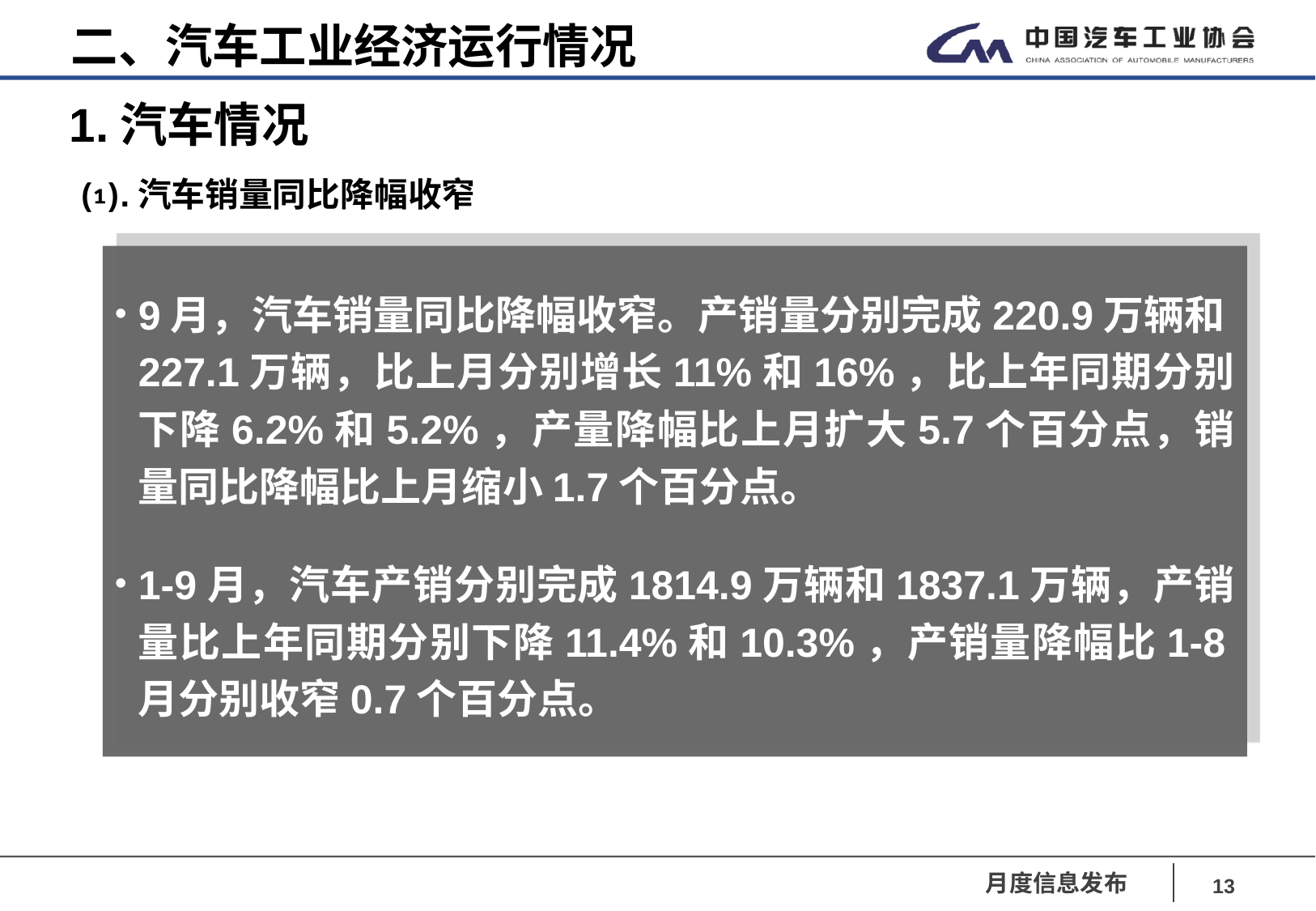

二、汽车工业经济运行情况
1.汽车情况
⑴.汽车销量同比降幅收窄
9月，汽车销量同比降幅收窄。产销量分别完成220.9万辆和227.1万辆，比上月分别增长11%和16%，比上年同期分别下降6.2%和5.2%，产量降幅比上月扩大5.7个百分点，销量同比降幅比上月缩小1.7个百分点。
1-9月，汽车产销分别完成1814.9万辆和1837.1万辆，产销量比上年同期分别下降11.4%和10.3%，产销量降幅比1-8月分别收窄0.7个百分点。